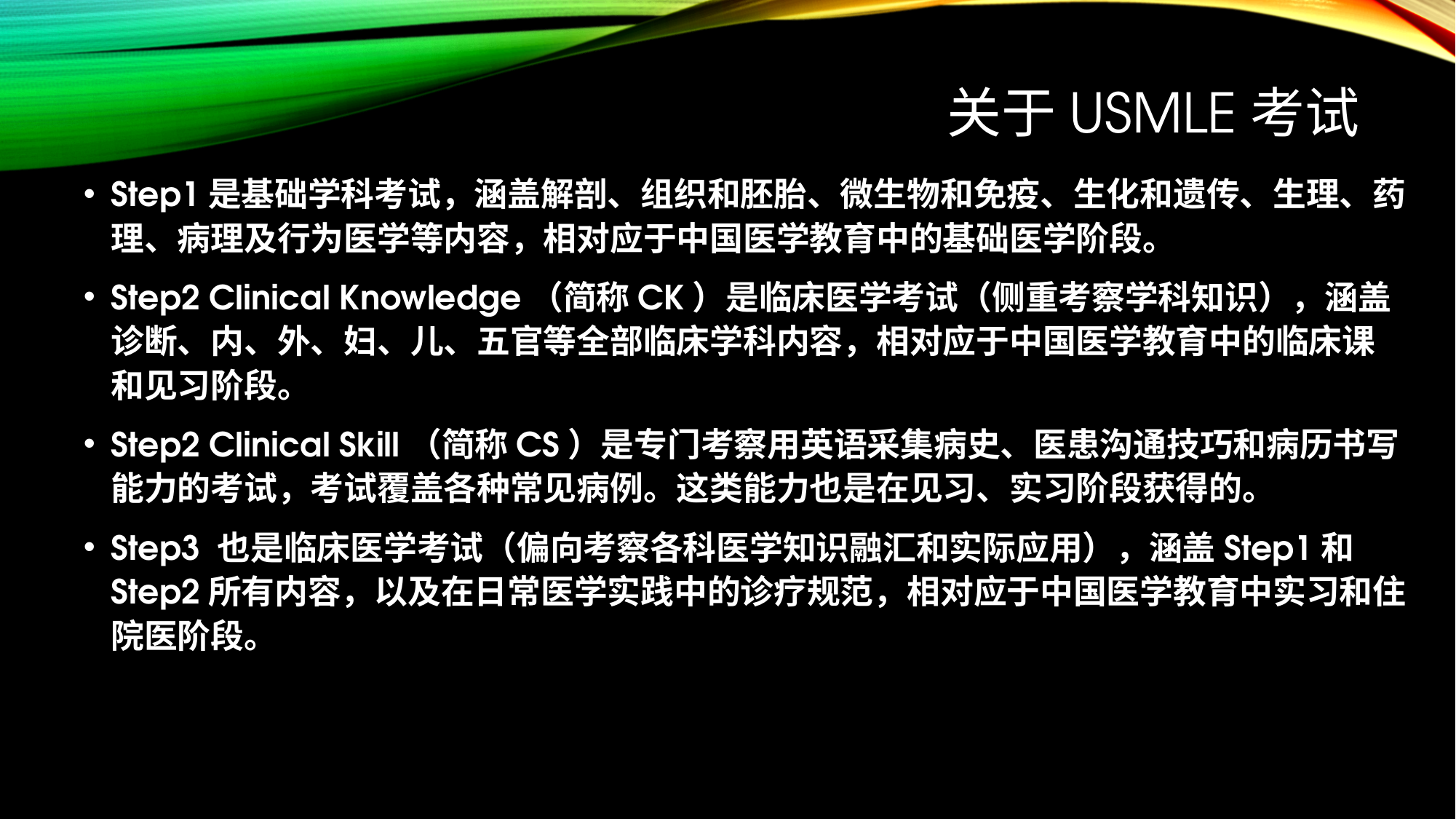

# 关于USMLE考试
Step1是基础学科考试，涵盖解剖、组织和胚胎、微生物和免疫、生化和遗传、生理、药理、病理及行为医学等内容，相对应于中国医学教育中的基础医学阶段。
Step2 Clinical Knowledge（简称CK）是临床医学考试（侧重考察学科知识），涵盖诊断、内、外、妇、儿、五官等全部临床学科内容，相对应于中国医学教育中的临床课和见习阶段。
Step2 Clinical Skill（简称CS）是专门考察用英语采集病史、医患沟通技巧和病历书写能力的考试，考试覆盖各种常见病例。这类能力也是在见习、实习阶段获得的。
Step3 也是临床医学考试（偏向考察各科医学知识融汇和实际应用），涵盖Step1和Step2所有内容，以及在日常医学实践中的诊疗规范，相对应于中国医学教育中实习和住院医阶段。